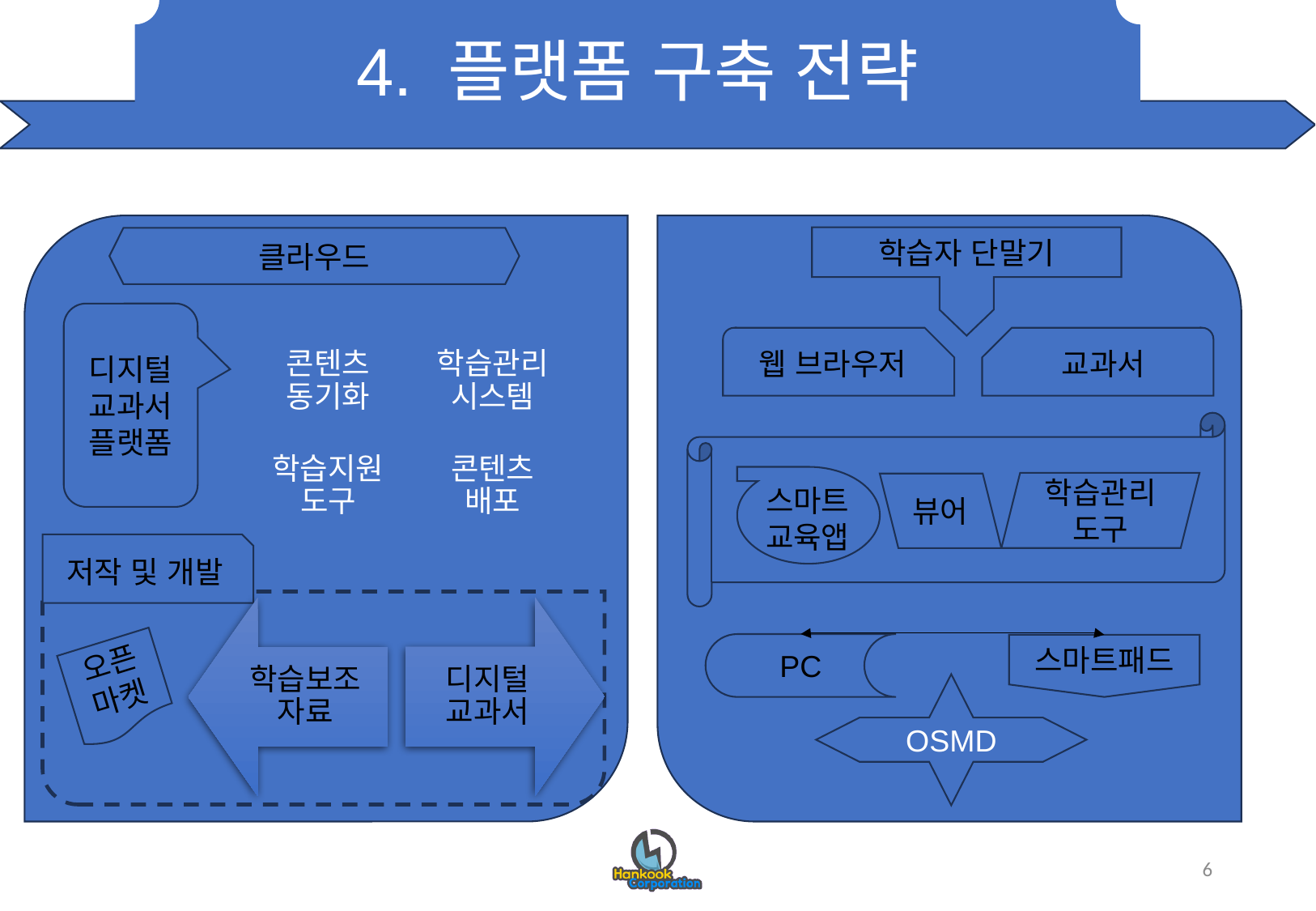

# 4. 플랫폼 구축 전략

클라우드
콘텐츠 동기화
학습관리 시스템
학습지원 도구
콘텐츠 배포
디지털교과서플랫폼
저작 및 개발

학습보조 자료
디지털 교과서
오픈마켓

학습자 단말기
웹 브라우저
교과서

학습관리
도구
뷰어
스마트
교육앱
PC
스마트패드
OSMD
6